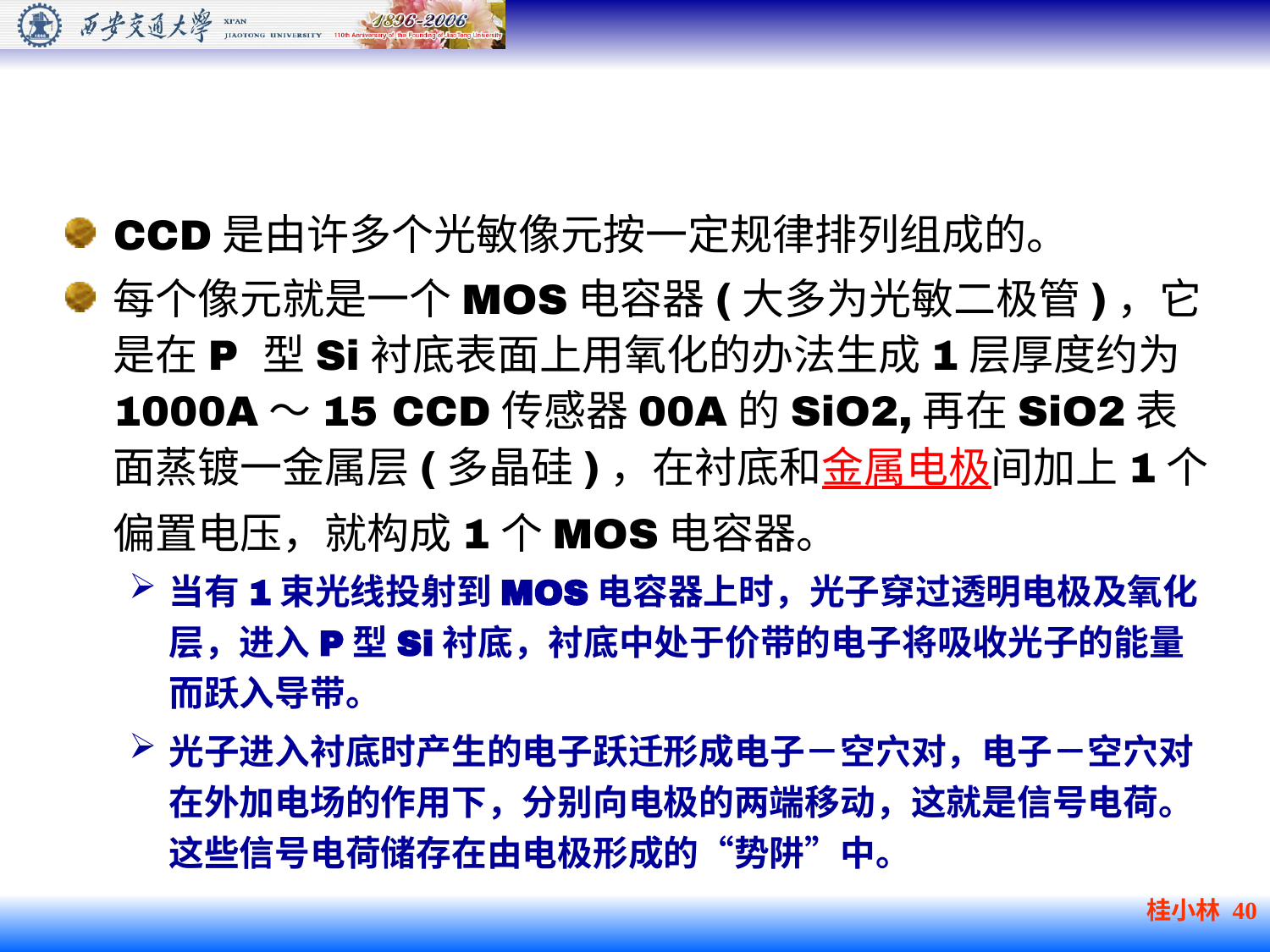

CCD是由许多个光敏像元按一定规律排列组成的。
每个像元就是一个MOS电容器(大多为光敏二极管)，它是在P 型Si衬底表面上用氧化的办法生成1层厚度约为1000A～15 CCD传感器00A的SiO2,再在SiO2表面蒸镀一金属层(多晶硅)，在衬底和金属电极间加上1个偏置电压，就构成1个MOS电容器。
当有1束光线投射到MOS电容器上时，光子穿过透明电极及氧化层，进入P型Si衬底，衬底中处于价带的电子将吸收光子的能量而跃入导带。
光子进入衬底时产生的电子跃迁形成电子－空穴对，电子－空穴对在外加电场的作用下，分别向电极的两端移动，这就是信号电荷。这些信号电荷储存在由电极形成的“势阱”中。

桂小林 40